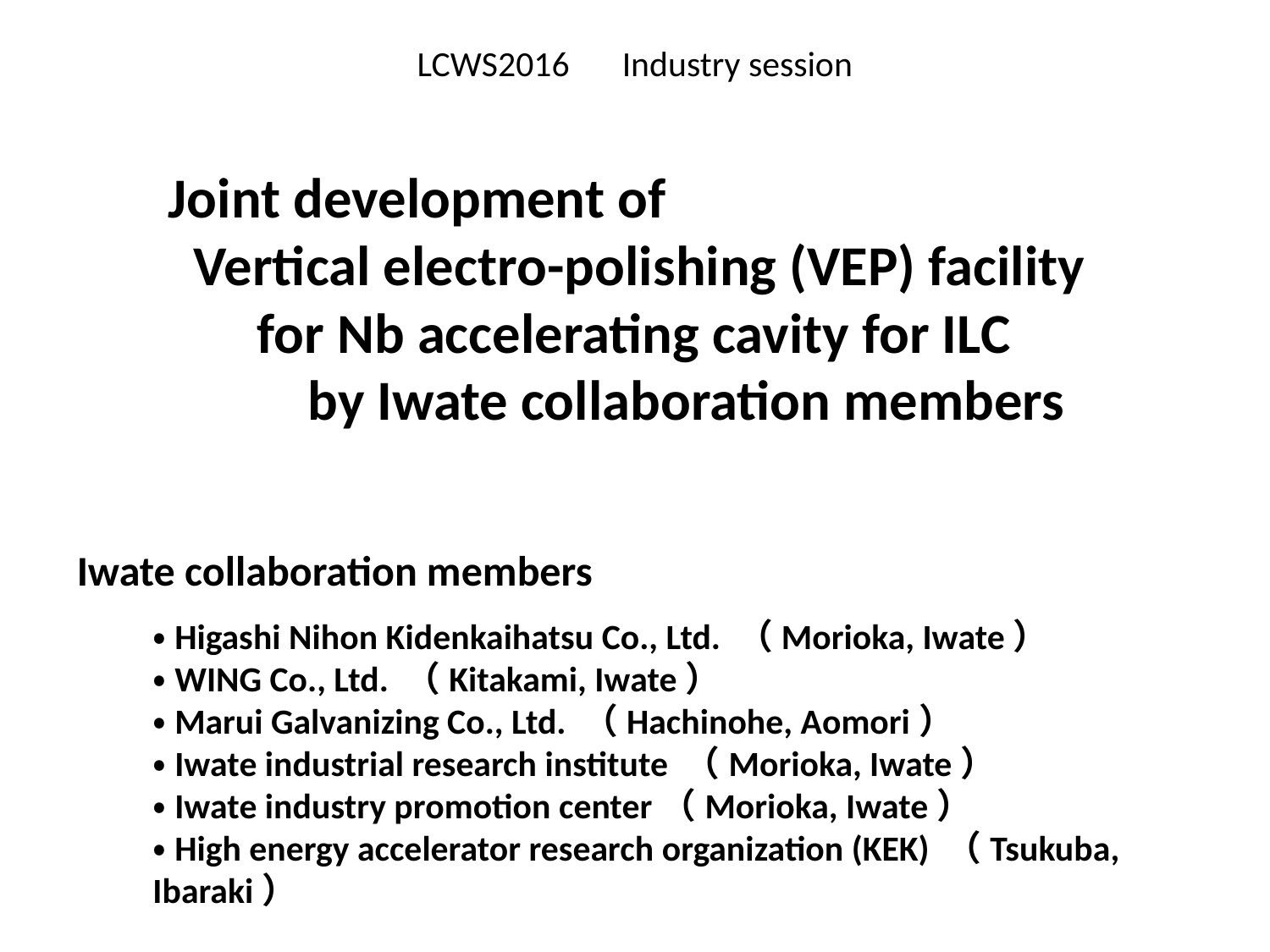

LCWS2016　Industry session
Joint development of
  Vertical electro-polishing (VEP) facility
       for Nb accelerating cavity for ILC
           by Iwate collaboration members
Iwate collaboration members
・Higashi Nihon Kidenkaihatsu Co., Ltd. （Morioka, Iwate）
・WING Co., Ltd. （Kitakami, Iwate）
・Marui Galvanizing Co., Ltd. （Hachinohe, Aomori）
・Iwate industrial research institute （Morioka, Iwate）
・Iwate industry promotion center（Morioka, Iwate）
・High energy accelerator research organization (KEK) （Tsukuba, Ibaraki）